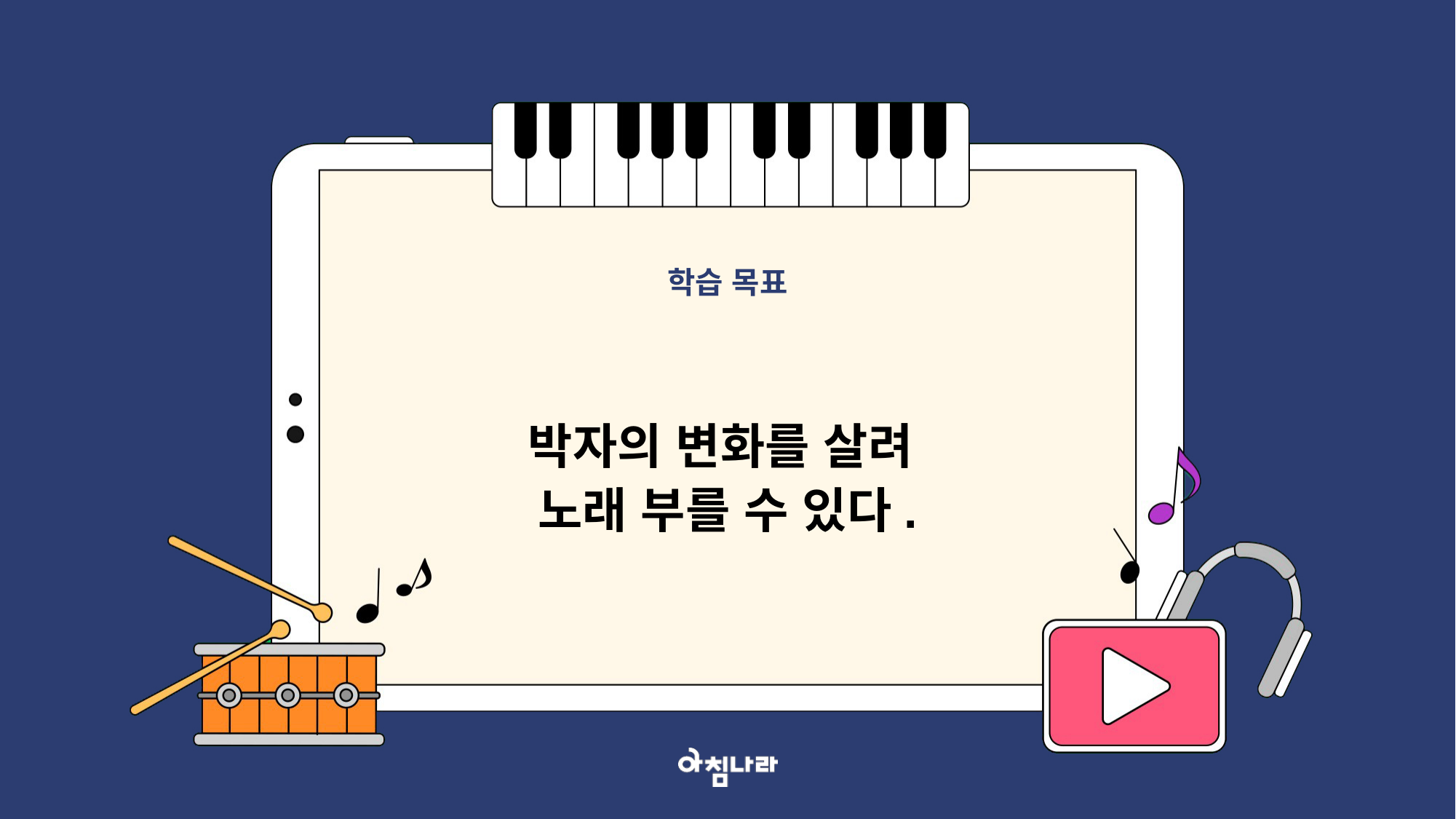

학습 목표
박자의 변화를 살려
노래 부를 수 있다.